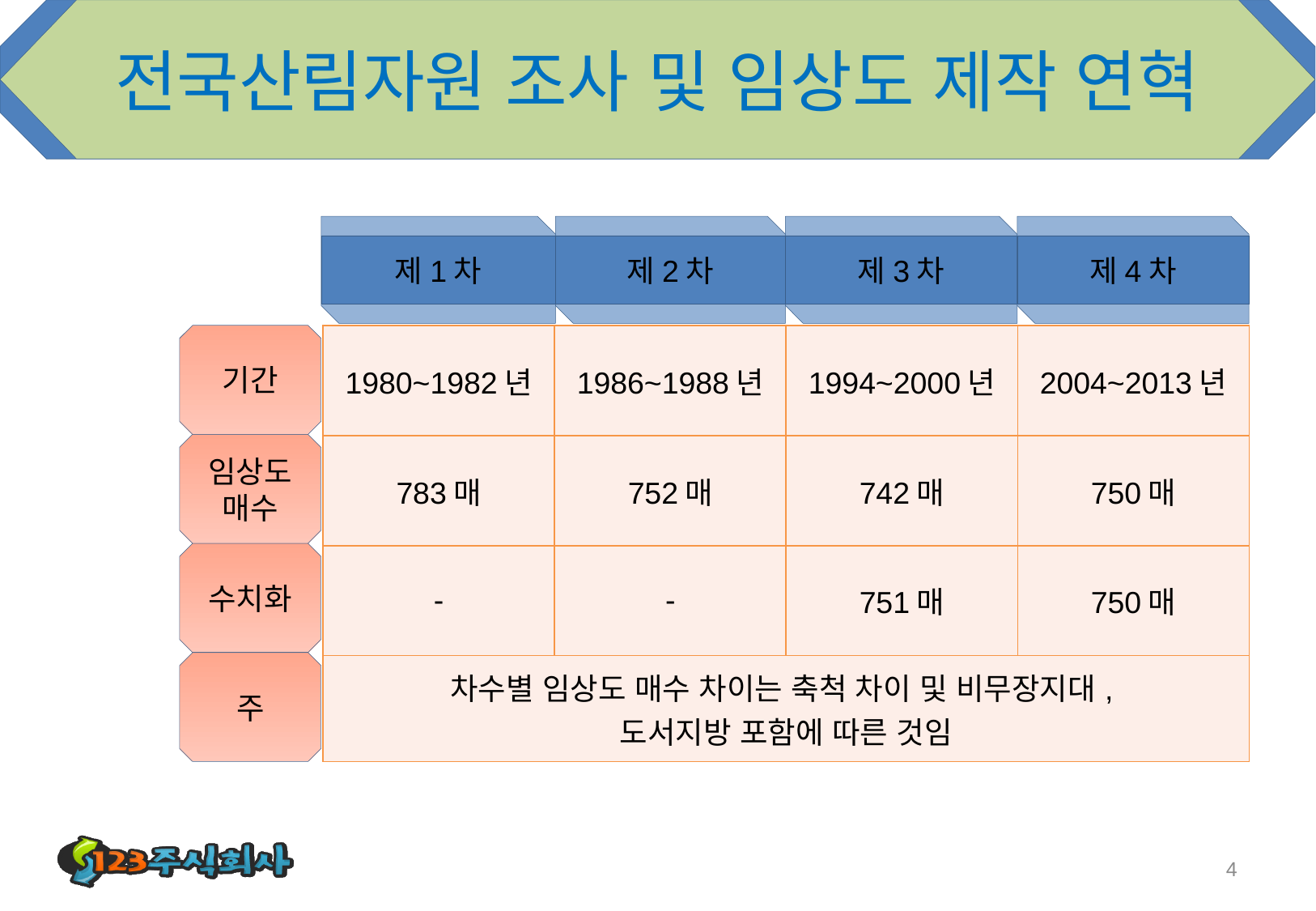

# 전국산림자원 조사 및 임상도 제작 연혁

제1차
제2차
제3차
제4차
기간
| 1980~1982년 | 1986~1988년 | 1994~2000년 | 2004~2013년 |
| --- | --- | --- | --- |
| 783매 | 752매 | 742매 | 750매 |
| - | - | 751매 | 750매 |
| 차수별 임상도 매수 차이는 축척 차이 및 비무장지대, 도서지방 포함에 따른 것임 |  |  |  |
임상도
매수
수치화
주
4